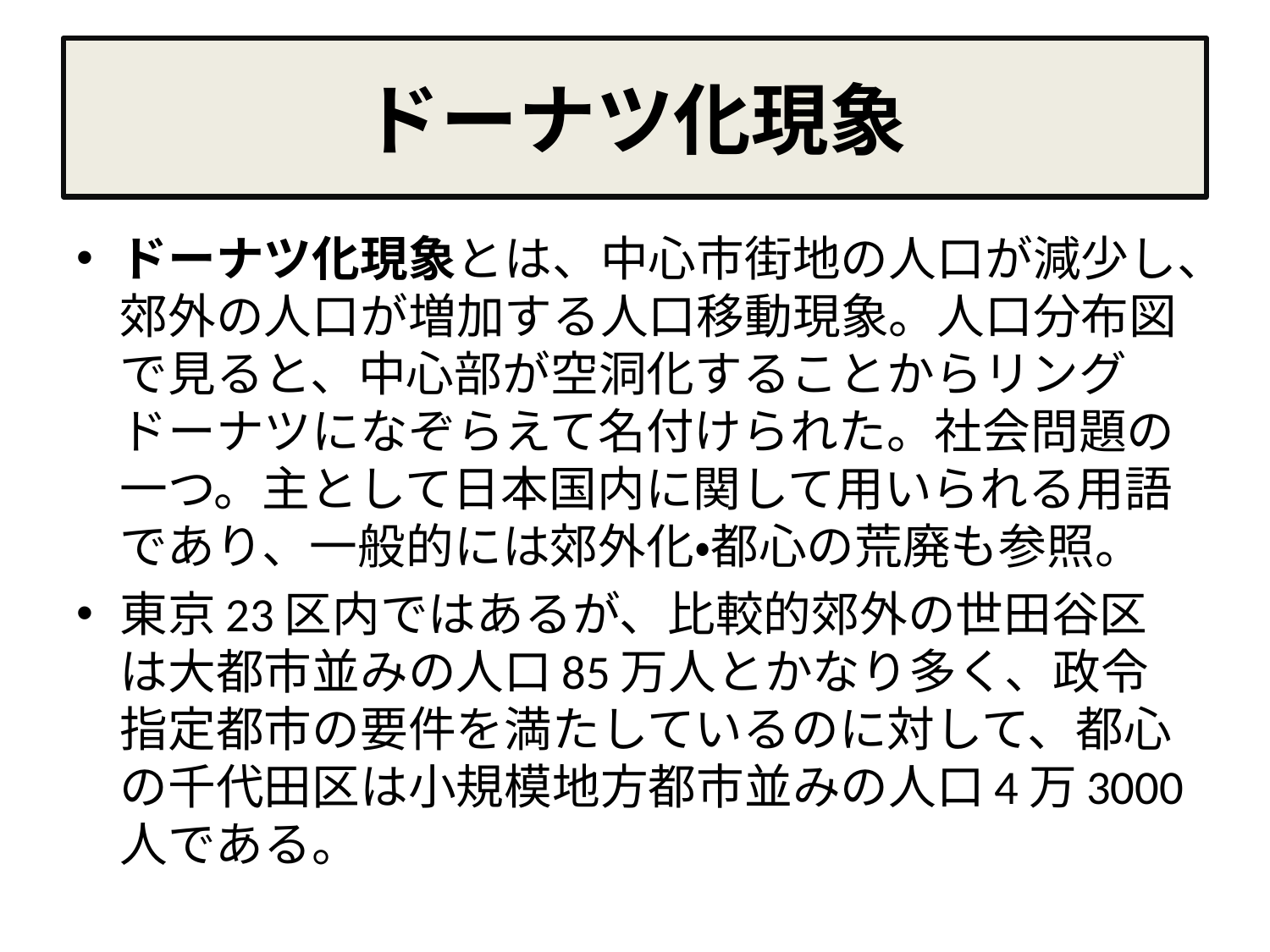

# ドーナツ化現象
ドーナツ化現象とは、中心市街地の人口が減少し、郊外の人口が増加する人口移動現象。人口分布図で見ると、中心部が空洞化することからリングドーナツになぞらえて名付けられた。社会問題の一つ。主として日本国内に関して用いられる用語であり、一般的には郊外化・都心の荒廃も参照。
東京23区内ではあるが、比較的郊外の世田谷区は大都市並みの人口85万人とかなり多く、政令指定都市の要件を満たしているのに対して、都心の千代田区は小規模地方都市並みの人口4万3000人である。